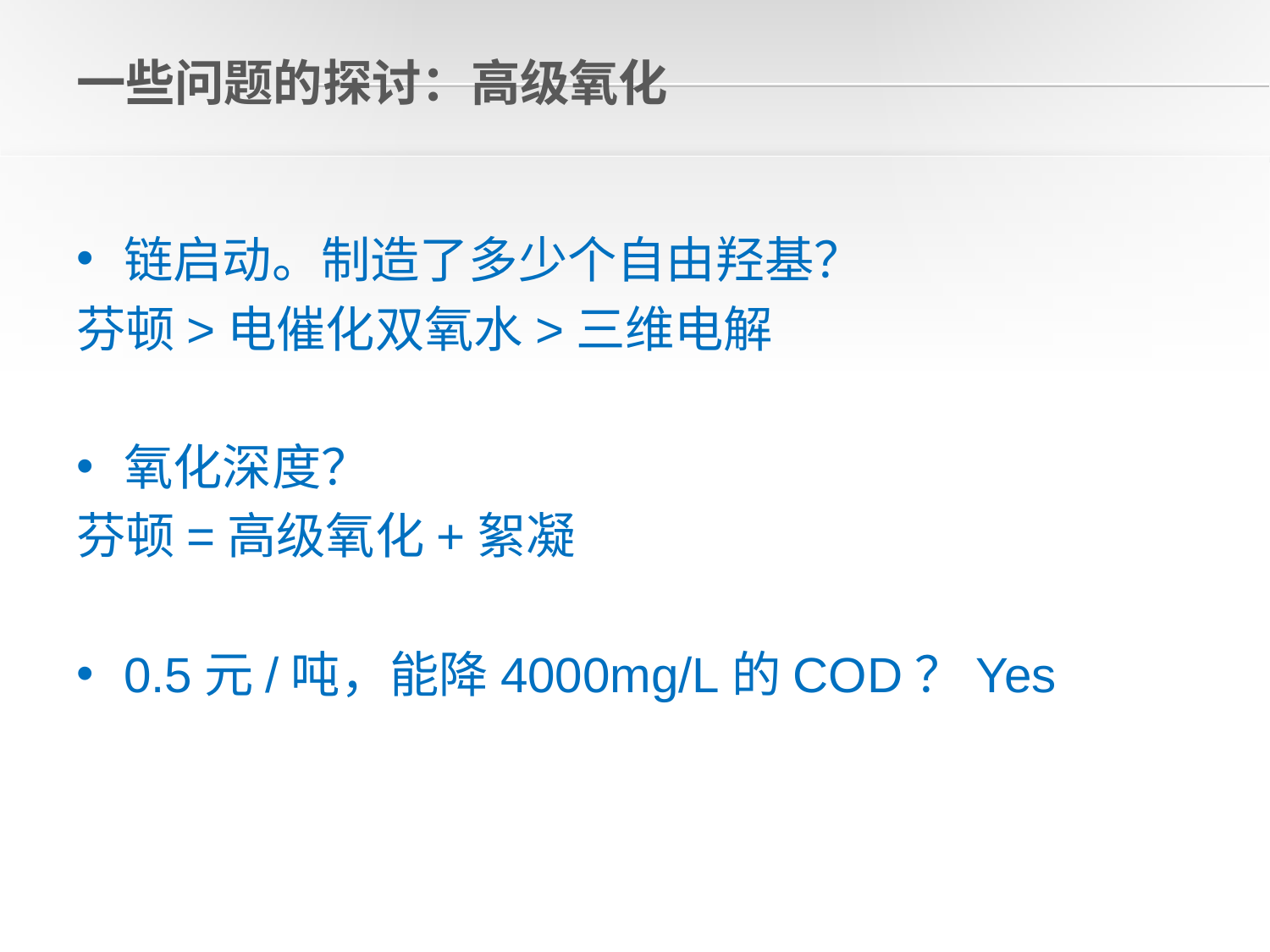

# 一些问题的探讨：高级氧化
链启动。制造了多少个自由羟基？
芬顿>电催化双氧水>三维电解

氧化深度？
芬顿=高级氧化+絮凝

0.5元/吨，能降4000mg/L的COD？Yes